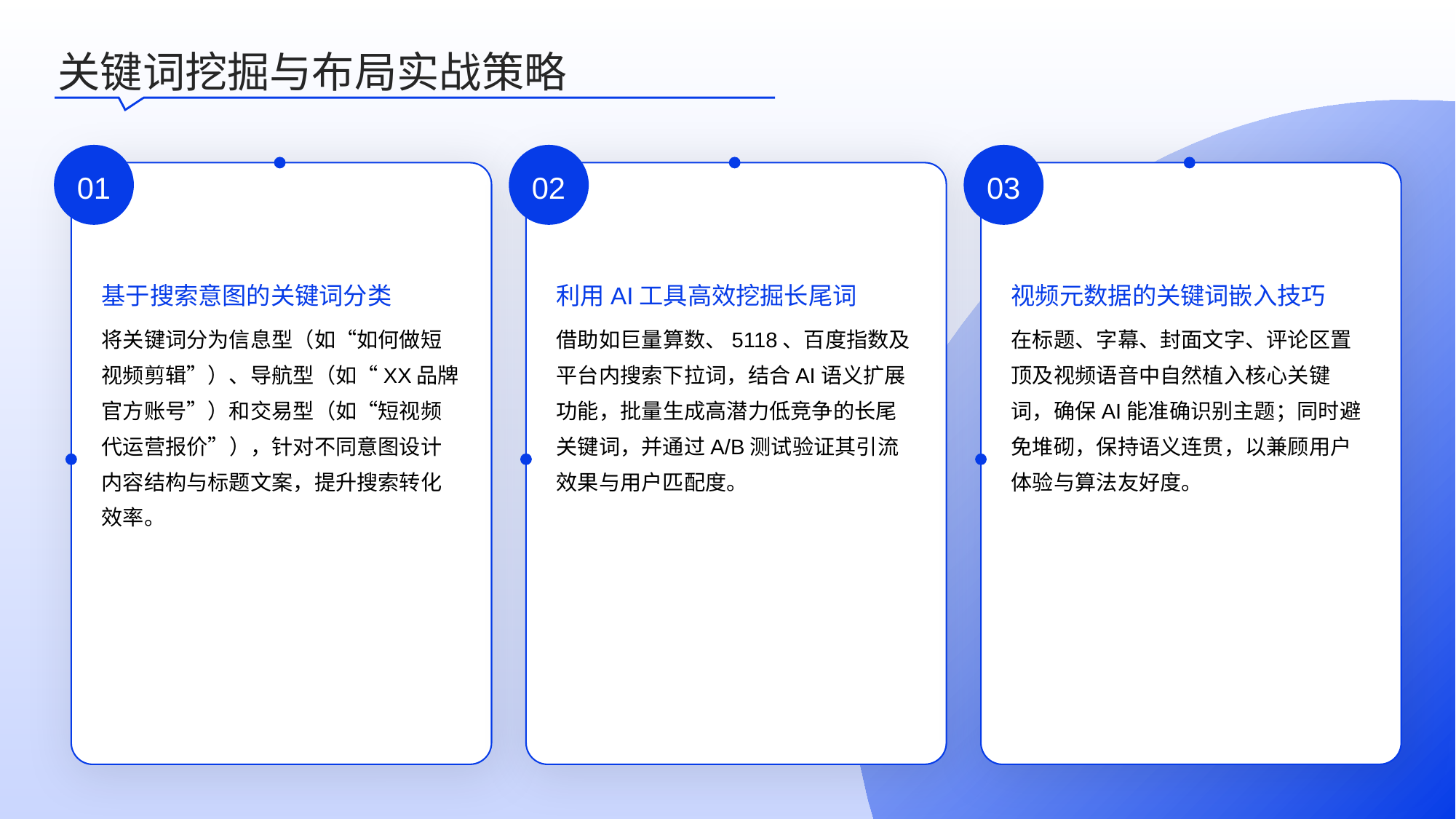

关键词挖掘与布局实战策略

01
02
03

基于搜索意图的关键词分类
利用AI工具高效挖掘长尾词
视频元数据的关键词嵌入技巧
将关键词分为信息型（如“如何做短视频剪辑”）、导航型（如“XX品牌官方账号”）和交易型（如“短视频代运营报价”），针对不同意图设计内容结构与标题文案，提升搜索转化效率。
借助如巨量算数、5118、百度指数及平台内搜索下拉词，结合AI语义扩展功能，批量生成高潜力低竞争的长尾关键词，并通过A/B测试验证其引流效果与用户匹配度。
在标题、字幕、封面文字、评论区置顶及视频语音中自然植入核心关键词，确保AI能准确识别主题；同时避免堆砌，保持语义连贯，以兼顾用户体验与算法友好度。